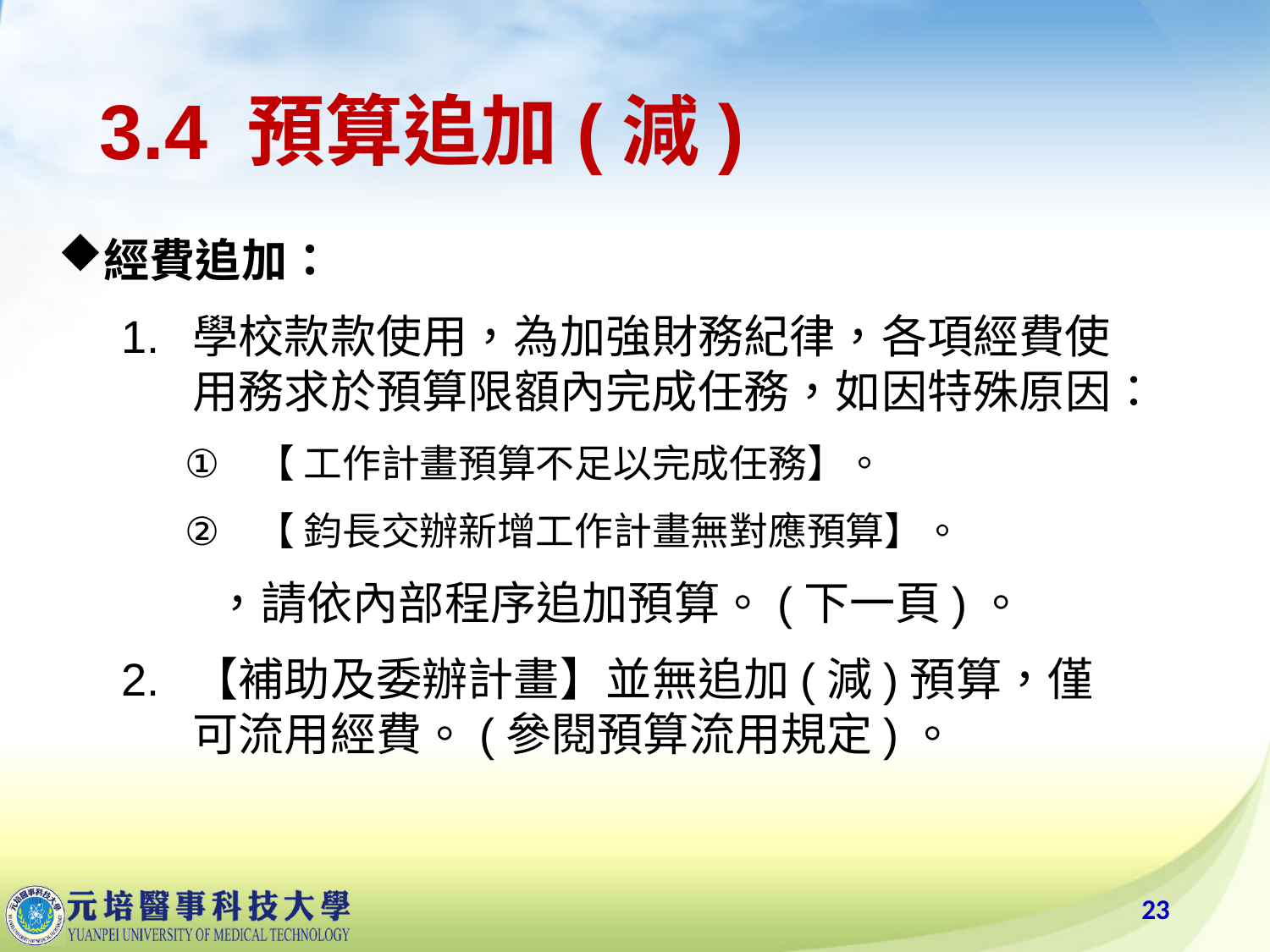

# 3.4 預算追加(減)
經費追加：
學校款款使用，為加強財務紀律，各項經費使用務求於預算限額內完成任務，如因特殊原因：
【 工作計畫預算不足以完成任務】。
【 鈞長交辦新增工作計畫無對應預算】。
        ，請依內部程序追加預算。(下一頁)。
【補助及委辦計畫】並無追加(減)預算，僅可流用經費。(參閱預算流用規定)。
23